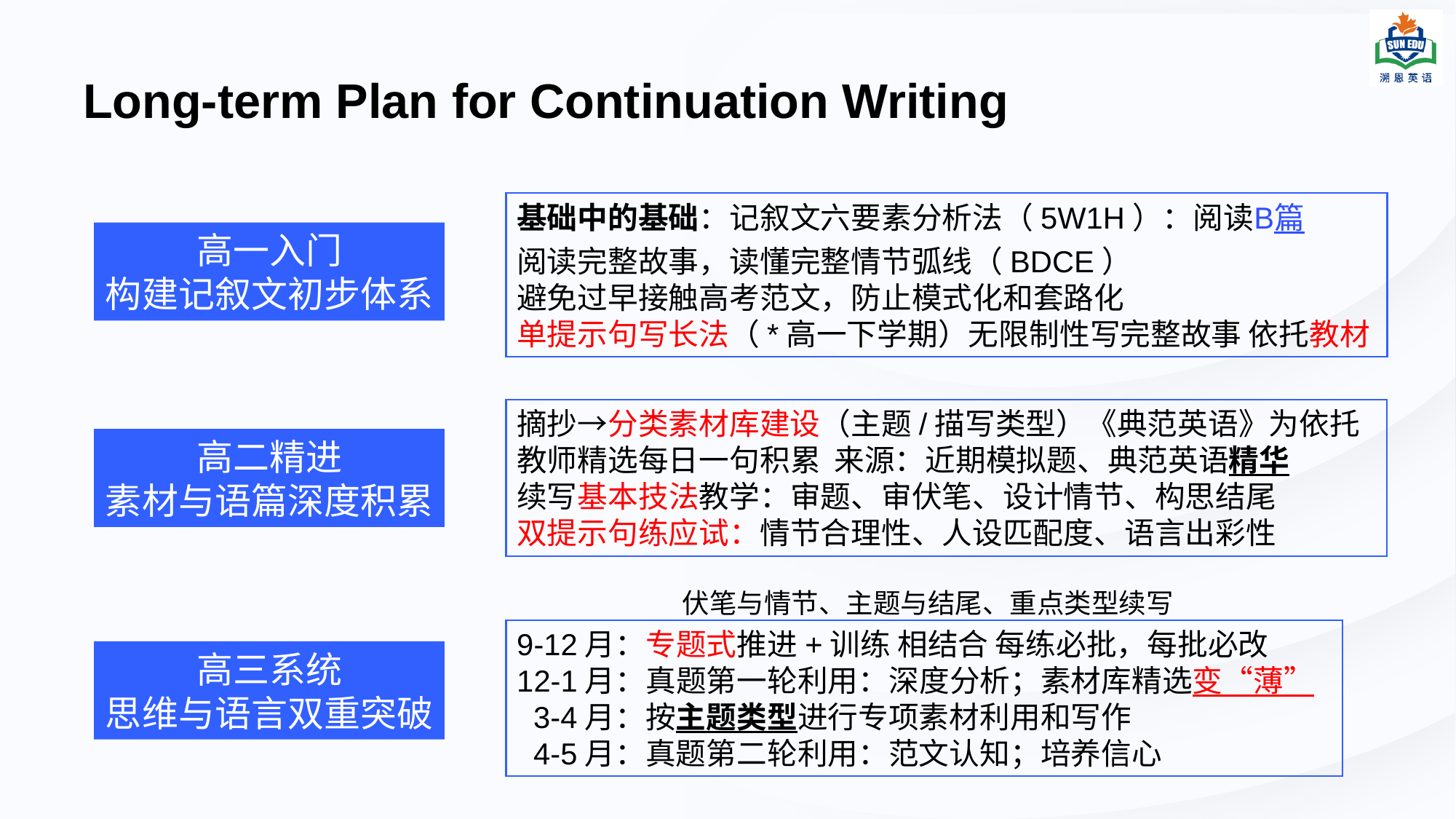

# Long-term Plan for Continuation Writing
基础中的基础：记叙文六要素分析法（5W1H）：阅读B篇
阅读完整故事，读懂完整情节弧线（BDCE）
避免过早接触高考范文，防止模式化和套路化
单提示句写长法（*高一下学期）无限制性写完整故事 依托教材
高一入门
构建记叙文初步体系
摘抄→分类素材库建设（主题/描写类型）《典范英语》为依托
教师精选每日一句积累  来源：近期模拟题、典范英语精华
续写基本技法教学：审题、审伏笔、设计情节、构思结尾
双提示句练应试：情节合理性、人设匹配度、语言出彩性
高二精进
素材与语篇深度积累
伏笔与情节、主题与结尾、重点类型续写
9-12月：专题式推进+训练 相结合 每练必批，每批必改
12-1月：真题第一轮利用：深度分析；素材库精选变“薄”
  3-4月：按主题类型进行专项素材利用和写作
  4-5月：真题第二轮利用：范文认知；培养信心
高三系统
思维与语言双重突破